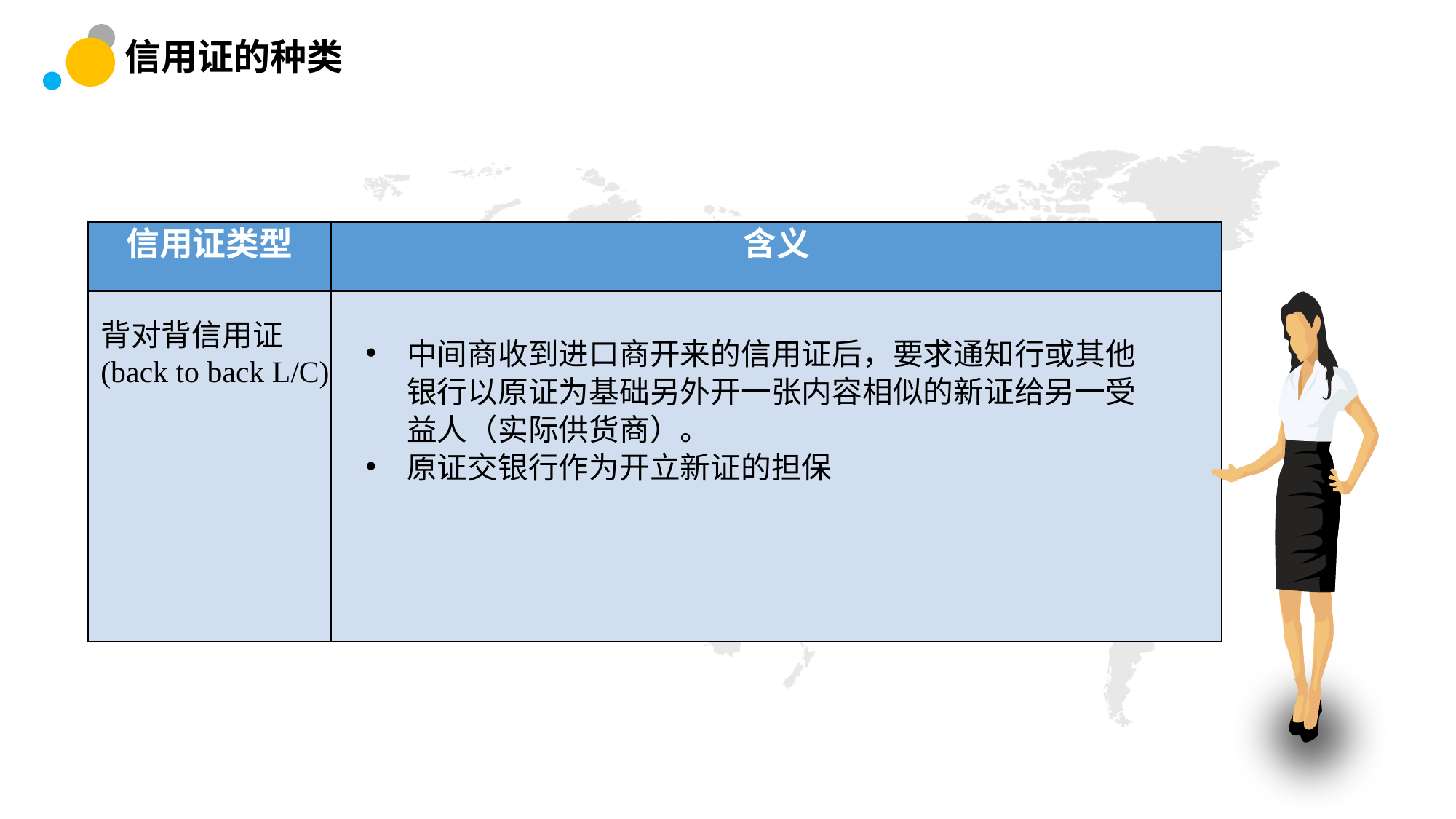

信用证的种类
| 信用证类型 | 含义 |
| --- | --- |
|  |  |

背对背信用证(back to back L/C)
中间商收到进口商开来的信用证后，要求通知行或其他银行以原证为基础另外开一张内容相似的新证给另一受益人（实际供货商）。
原证交银行作为开立新证的担保